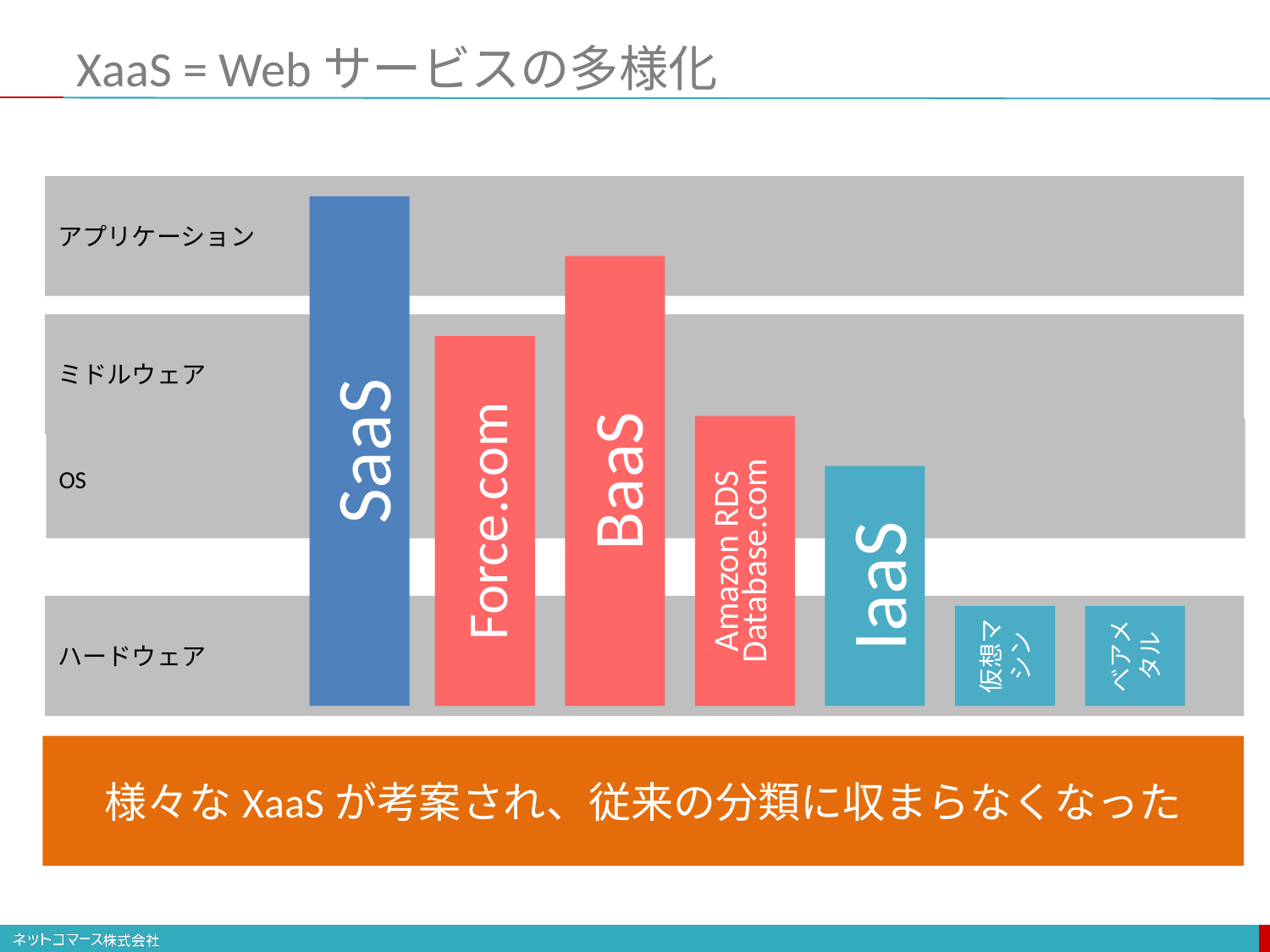

# XaaS = Webサービスの多様化
アプリケーション
ミドルウェア
SaaS
OS
BaaS
Force.com
Amazon RDS
Database.com
IaaS
ハードウェア
ベアメタル
仮想マシン
様々なXaaSが考案され、従来の分類に収まらなくなった